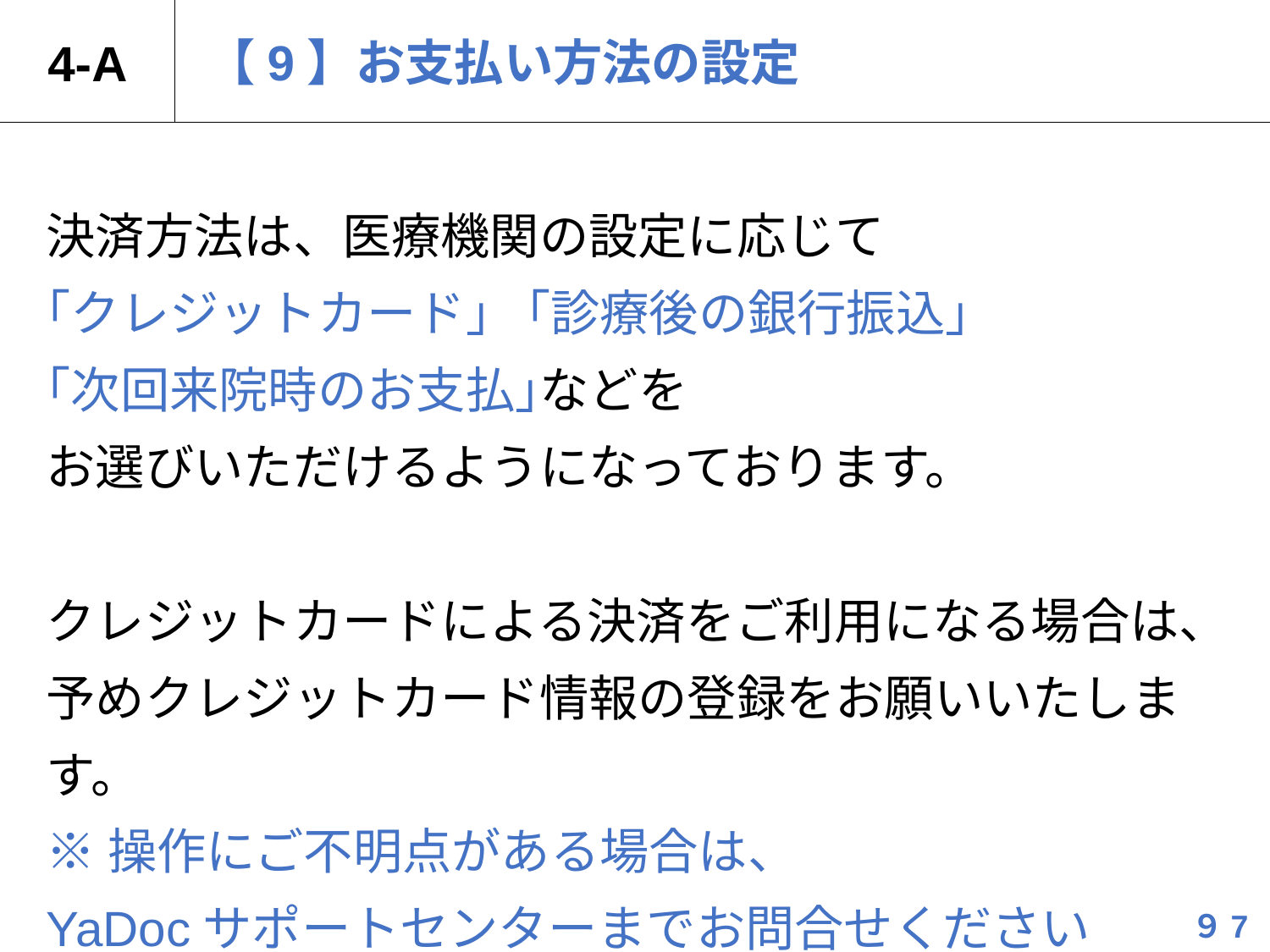

4-A
# 【9】お支払い方法の設定
決済方法は、医療機関の設定に応じて
｢クレジットカード」 ｢診療後の銀行振込」
｢次回来院時のお支払｣などを
お選びいただけるようになっております。

クレジットカードによる決済をご利用になる場合は、
予めクレジットカード情報の登録をお願いいたします。
※操作にご不明点がある場合は、
YaDocサポートセンターまでお問合せください
９7